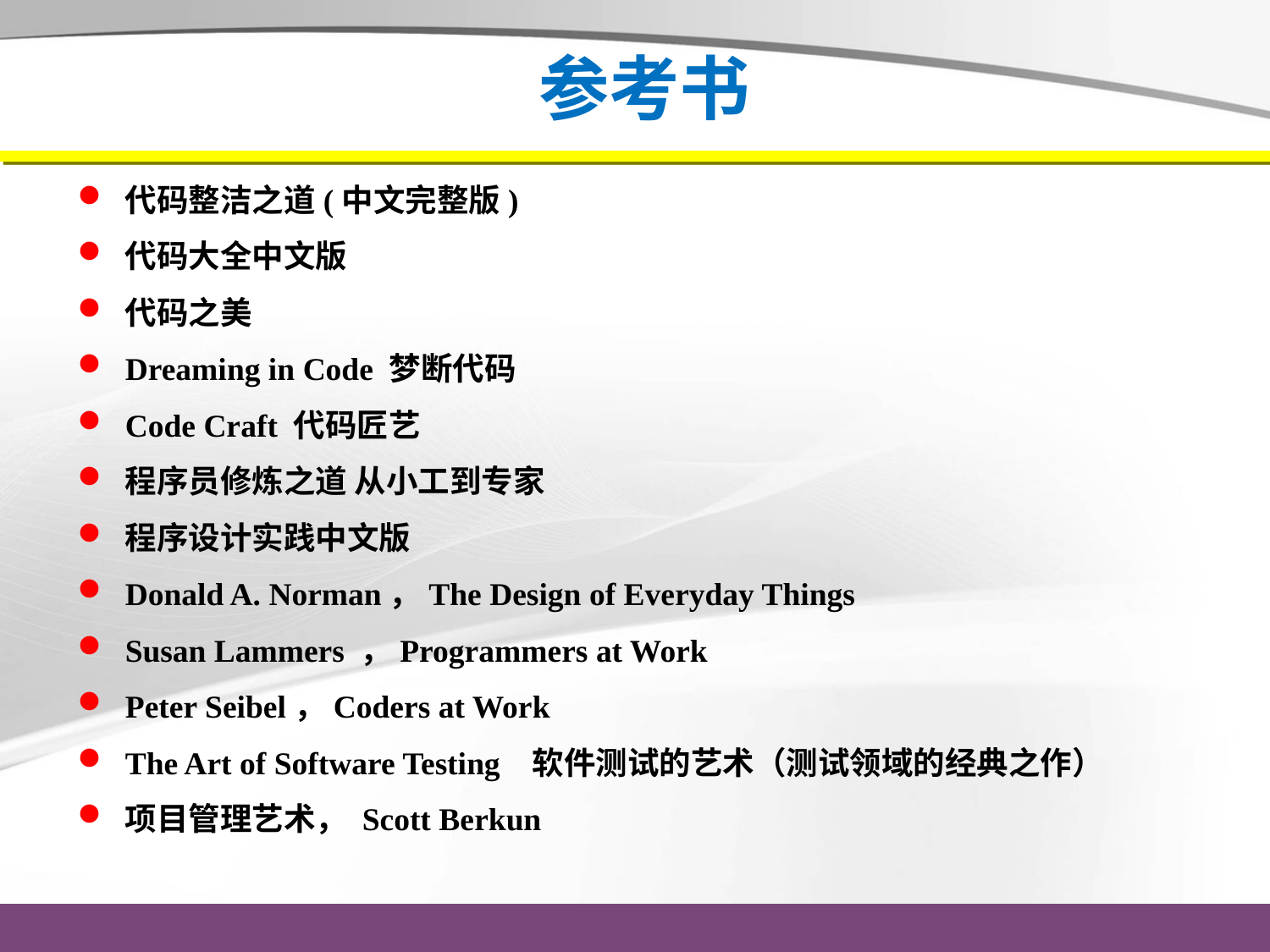

# 参考书
代码整洁之道(中文完整版)
代码大全中文版
代码之美
Dreaming in Code 梦断代码
Code Craft 代码匠艺
程序员修炼之道 从小工到专家
程序设计实践中文版
Donald A. Norman，The Design of Everyday Things
Susan Lammers ，Programmers at Work
Peter Seibel，Coders at Work
The Art of Software Testing   软件测试的艺术（测试领域的经典之作）
项目管理艺术， Scott Berkun